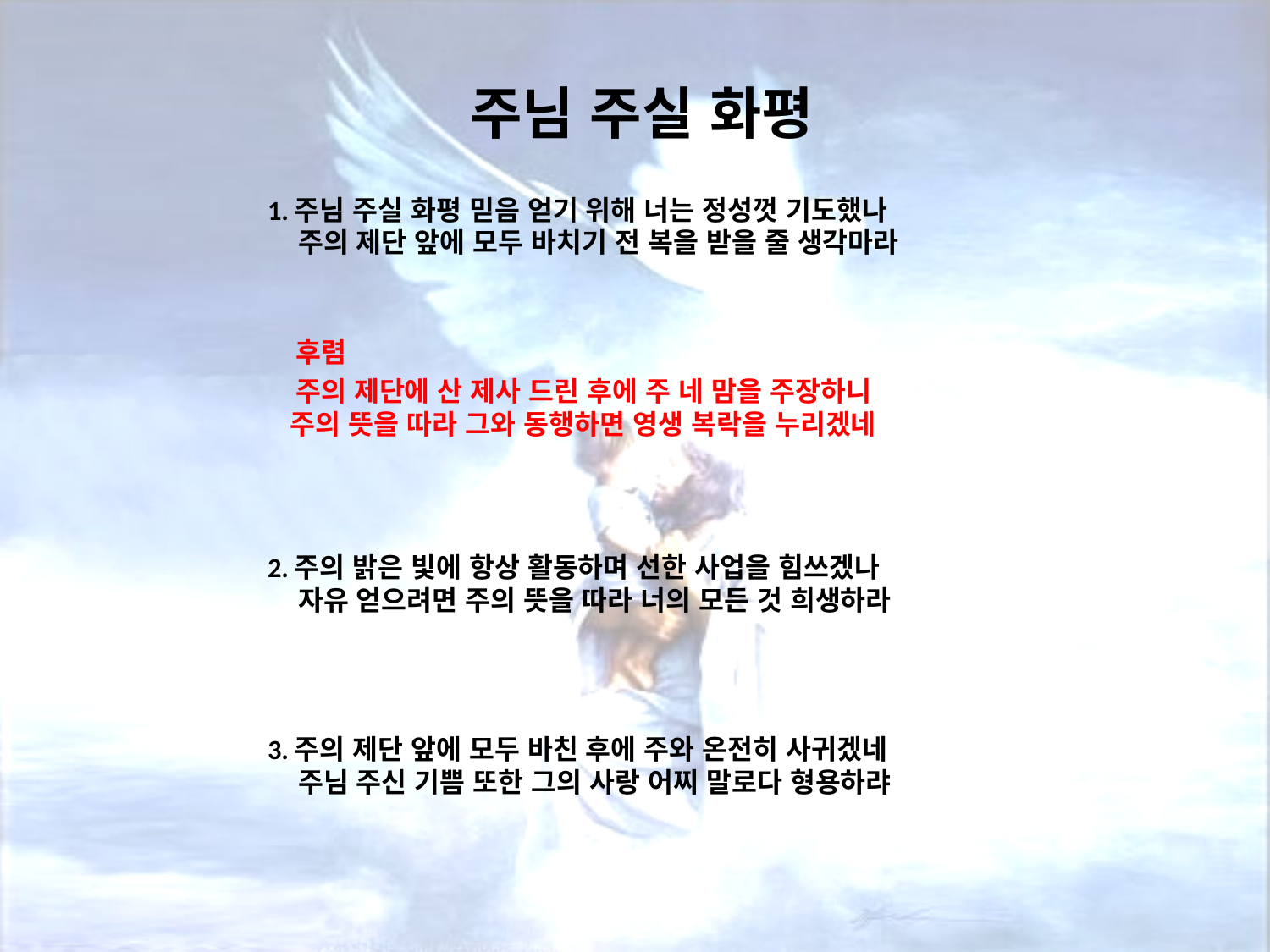

# 주님 주실 화평
1.주님 주실 화평 믿음 얻기 위해 너는 정성껏 기도했나
    주의 제단 앞에 모두 바치기 전 복을 받을 줄 생각마라

   후렴
   주의 제단에 산 제사 드린 후에 주 네 맘을 주장하니
   주의 뜻을 따라 그와 동행하면 영생 복락을 누리겠네

2.주의 밝은 빛에 항상 활동하며 선한 사업을 힘쓰겠나
    자유 얻으려면 주의 뜻을 따라 너의 모든 것 희생하라

3.주의 제단 앞에 모두 바친 후에 주와 온전히 사귀겠네
    주님 주신 기쁨 또한 그의 사랑 어찌 말로다 형용하랴